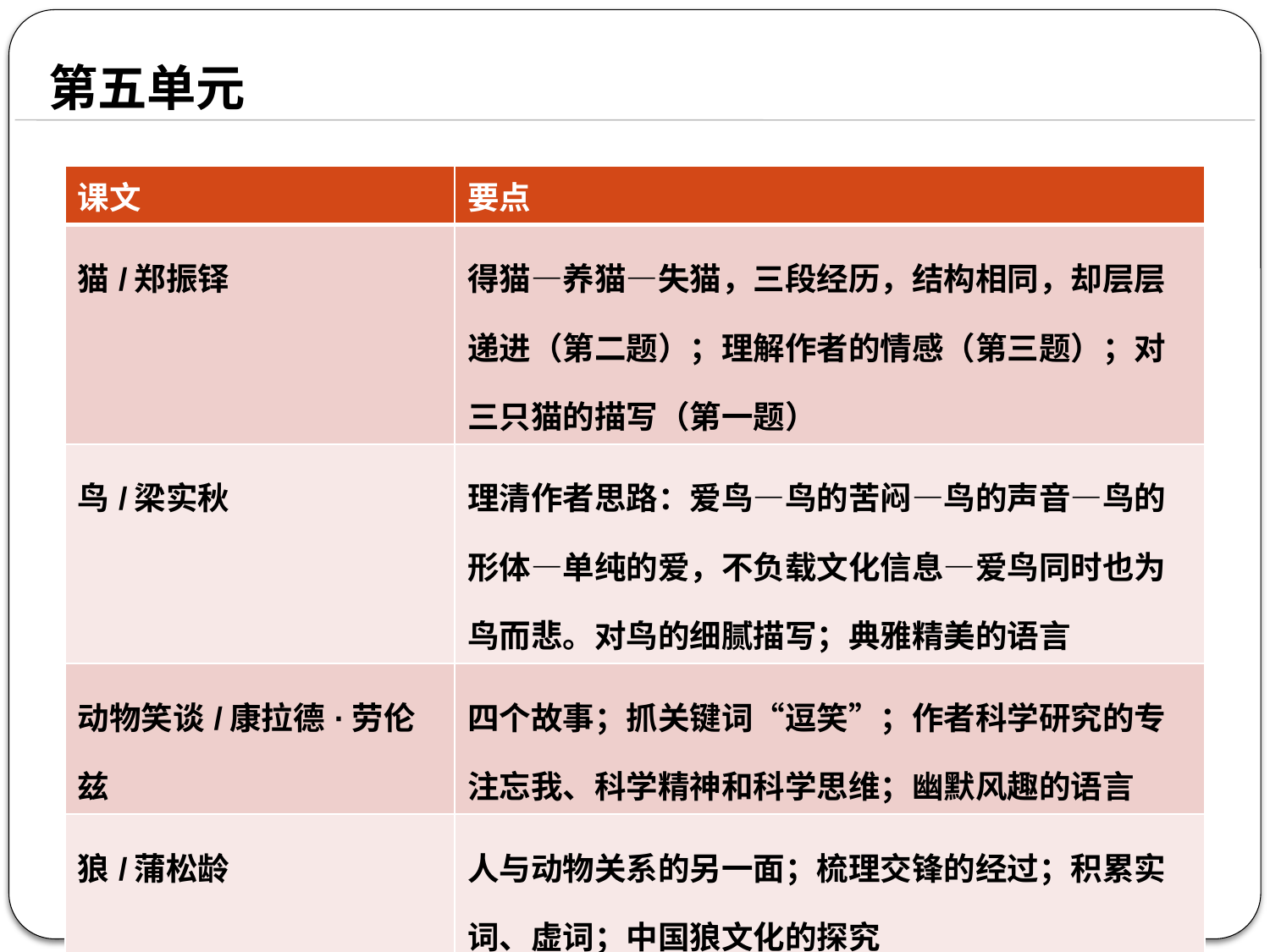

第五单元

| 课文 | 要点 |
| --- | --- |
| 猫/郑振铎 | 得猫—养猫—失猫，三段经历，结构相同，却层层递进（第二题）；理解作者的情感（第三题）；对三只猫的描写（第一题） |
| 鸟/梁实秋 | 理清作者思路：爱鸟—鸟的苦闷—鸟的声音—鸟的形体—单纯的爱，不负载文化信息—爱鸟同时也为鸟而悲。对鸟的细腻描写；典雅精美的语言 |
| 动物笑谈/康拉德·劳伦兹 | 四个故事；抓关键词“逗笑”；作者科学研究的专注忘我、科学精神和科学思维；幽默风趣的语言 |
| 狼/蒲松龄 | 人与动物关系的另一面；梳理交锋的经过；积累实词、虚词；中国狼文化的探究 |